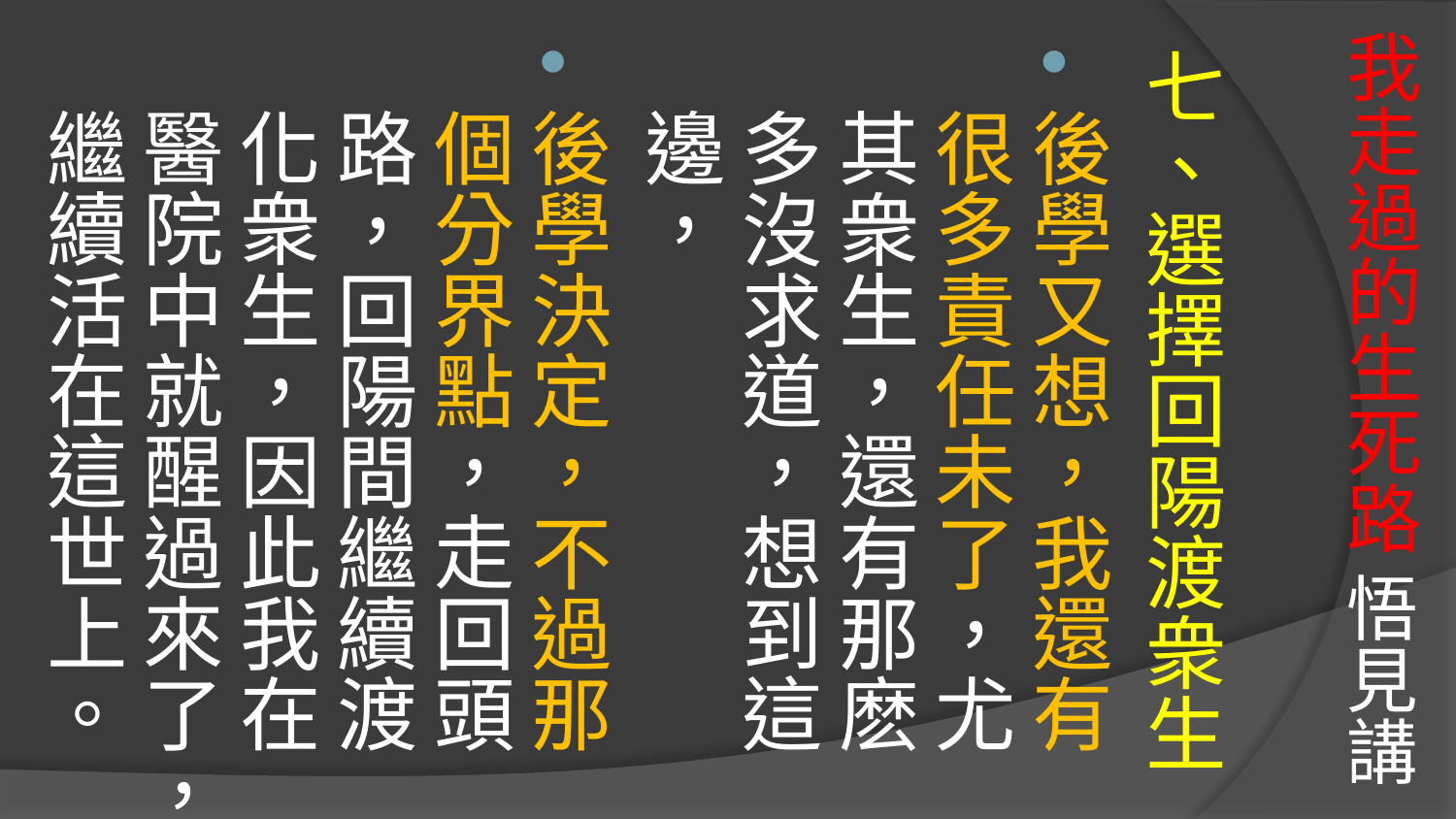

# 我走過的生死路 悟見講
七、選擇回陽渡衆生
後學又想，我還有很多責任未了，尤其衆生，還有那麽多沒求道，想到這邊，
後學決定，不過那個分界點，走回頭路，回陽間繼續渡化衆生，因此我在醫院中就醒過來了，繼續活在這世上。